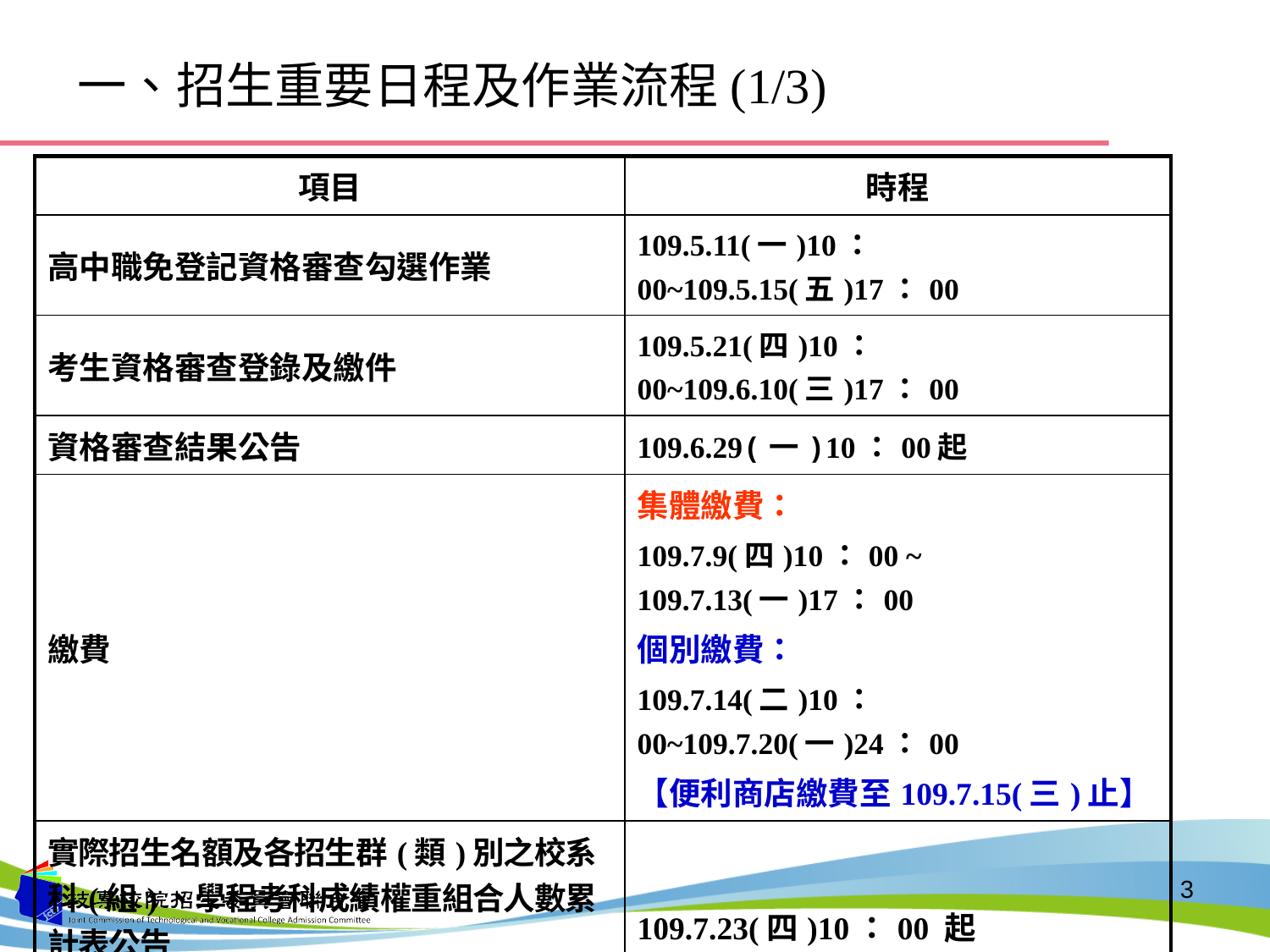

一、招生重要日程及作業流程(1/3)
| 項目 | 時程 |
| --- | --- |
| 高中職免登記資格審查勾選作業 | 109.5.11(一)10：00~109.5.15(五)17：00 |
| 考生資格審查登錄及繳件 | 109.5.21(四)10：00~109.6.10(三)17：00 |
| 資格審查結果公告 | 109.6.29(一)10：00起 |
| 繳費 | 集體繳費： 109.7.9(四)10：00 ~ 109.7.13(一)17：00 個別繳費： 109.7.14(二)10：00~109.7.20(一)24：00 【便利商店繳費至109.7.15(三)止】 |
| 實際招生名額及各招生群(類)別之校系科(組)、學程考科成績權重組合人數累計表公告 | 109.7.23(四)10：00 起 |
| 個人總成績查詢 |  |
| 網路選填登記志願 | 109.7.23(四)10：00~109.7.28(二)17：00 |
| 錄取公告及分發結果查詢 | 109.8.4(二)10：00起 |
3